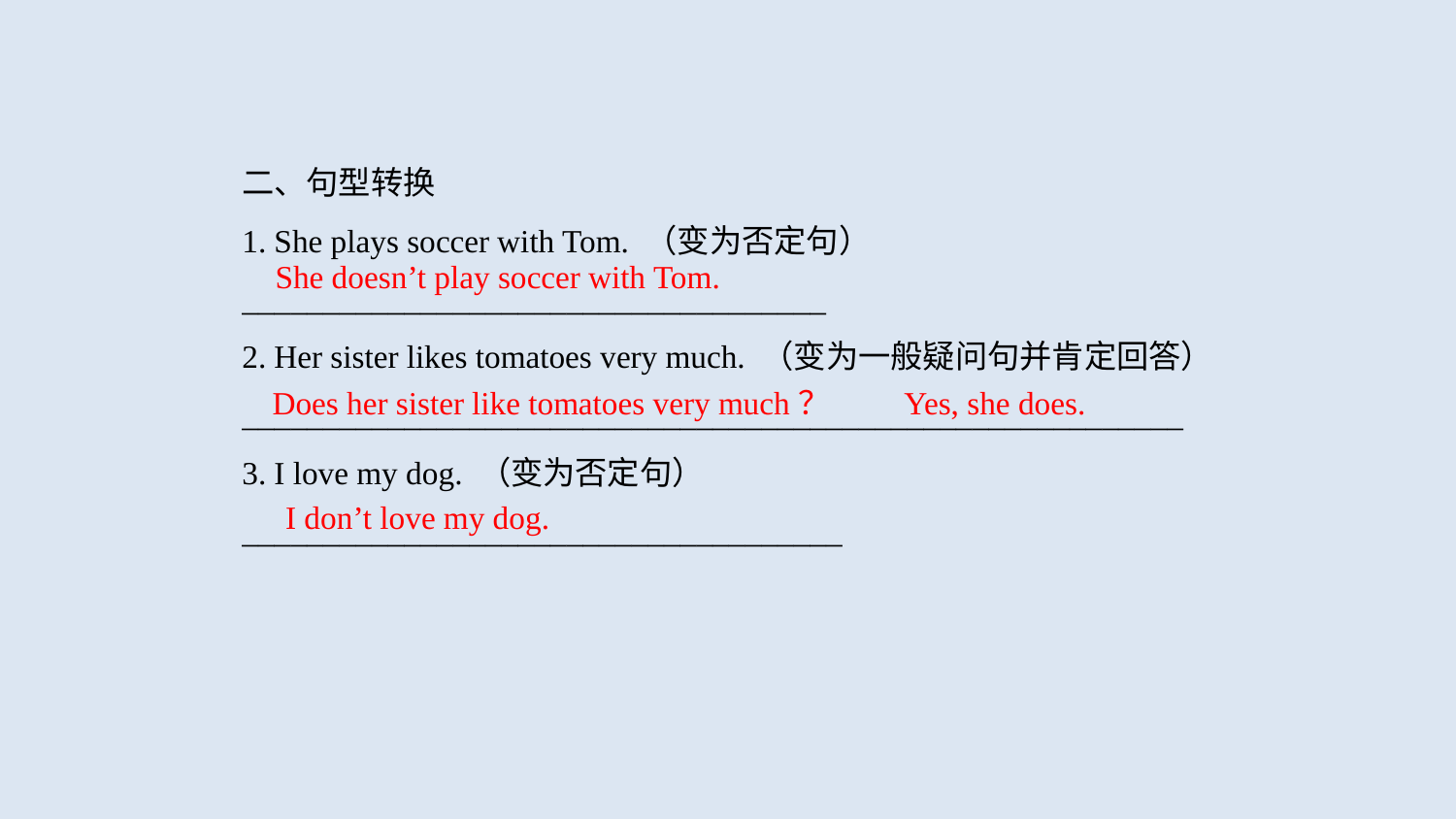

二、句型转换
1. She plays soccer with Tom. （变为否定句）
____________________________________
2. Her sister likes tomatoes very much. （变为一般疑问句并肯定回答）
__________________________________________________________
3. I love my dog. （变为否定句）
_____________________________________
She doesn’t play soccer with Tom.
Does her sister like tomatoes very much？
Yes, she does.
I don’t love my dog.